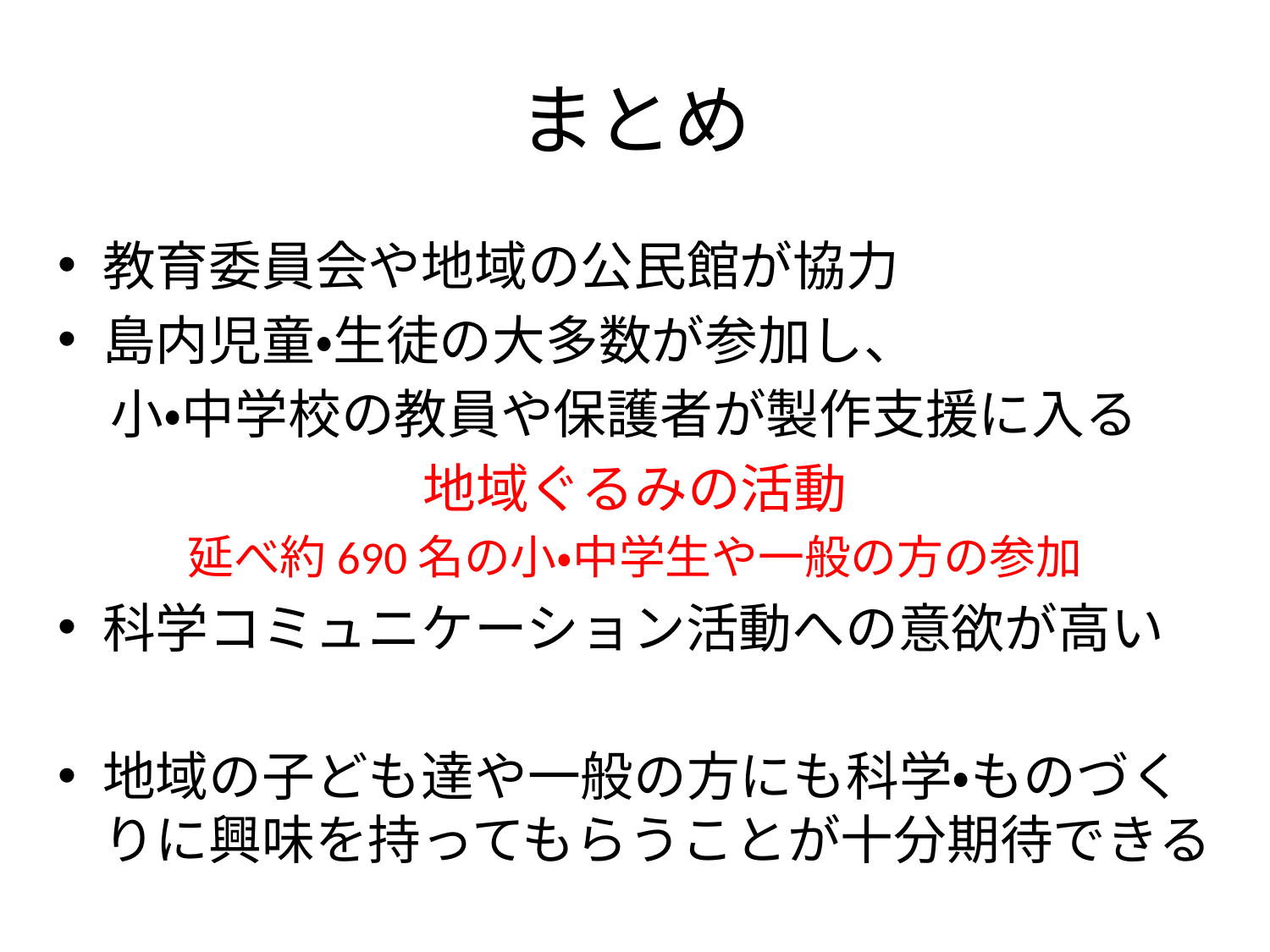

# まとめ
教育委員会や地域の公民館が協力
島内児童・生徒の大多数が参加し、
　小・中学校の教員や保護者が製作支援に入る
地域ぐるみの活動
延べ約690名の小・中学生や一般の方の参加
科学コミュニケーション活動への意欲が高い

地域の子ども達や一般の方にも科学・ものづくりに興味を持ってもらうことが十分期待できる